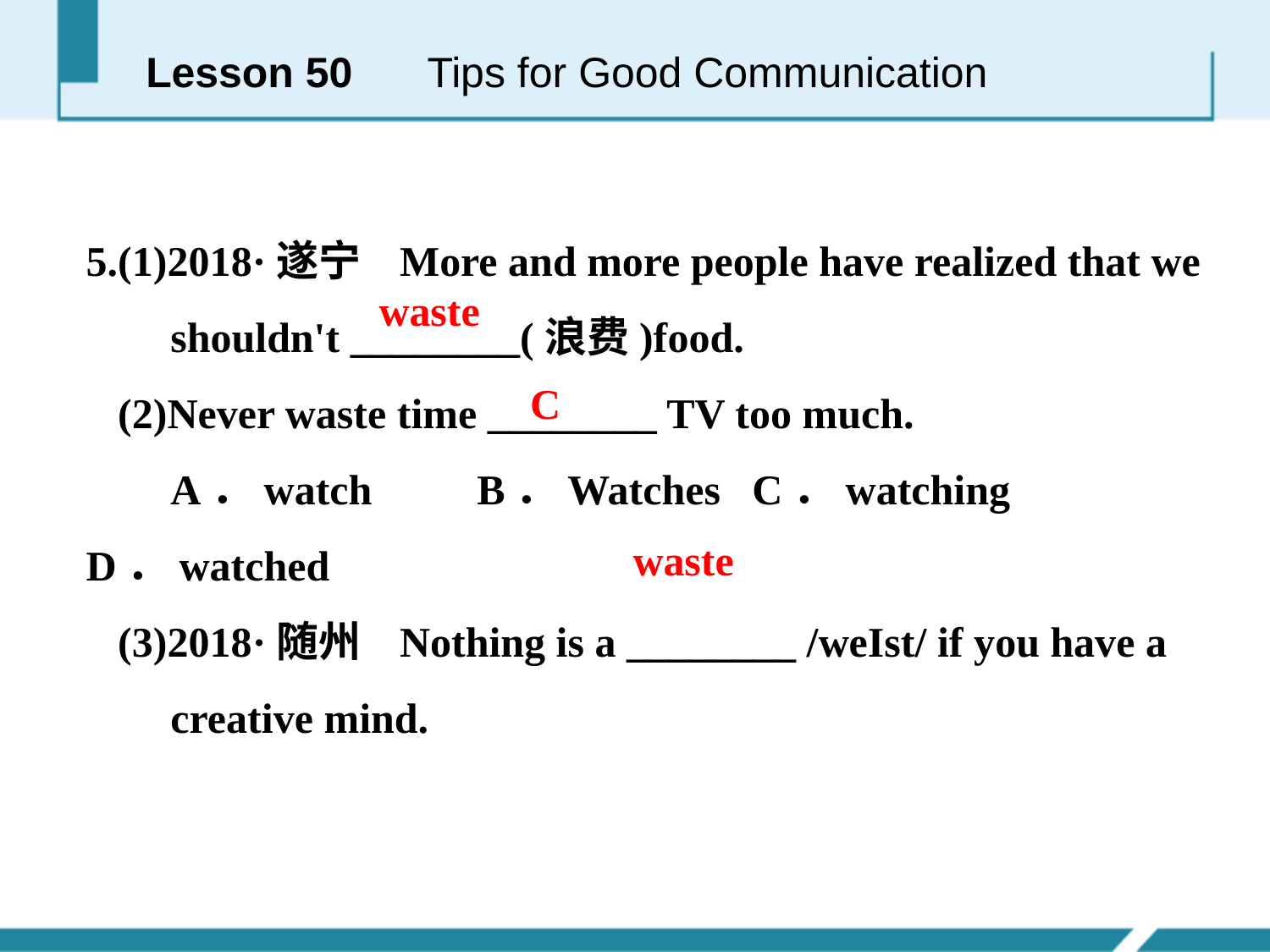

Lesson 50 　Tips for Good Communication
5.(1)2018·遂宁   More and more people have realized that we
        shouldn't ________(浪费)food.
   (2)Never waste time ________ TV too much.
        A．watch　　B．Watches   C．watching  D．watched
   (3)2018·随州   Nothing is a ________ /weIst/ if you have a
        creative mind.
waste
C
waste